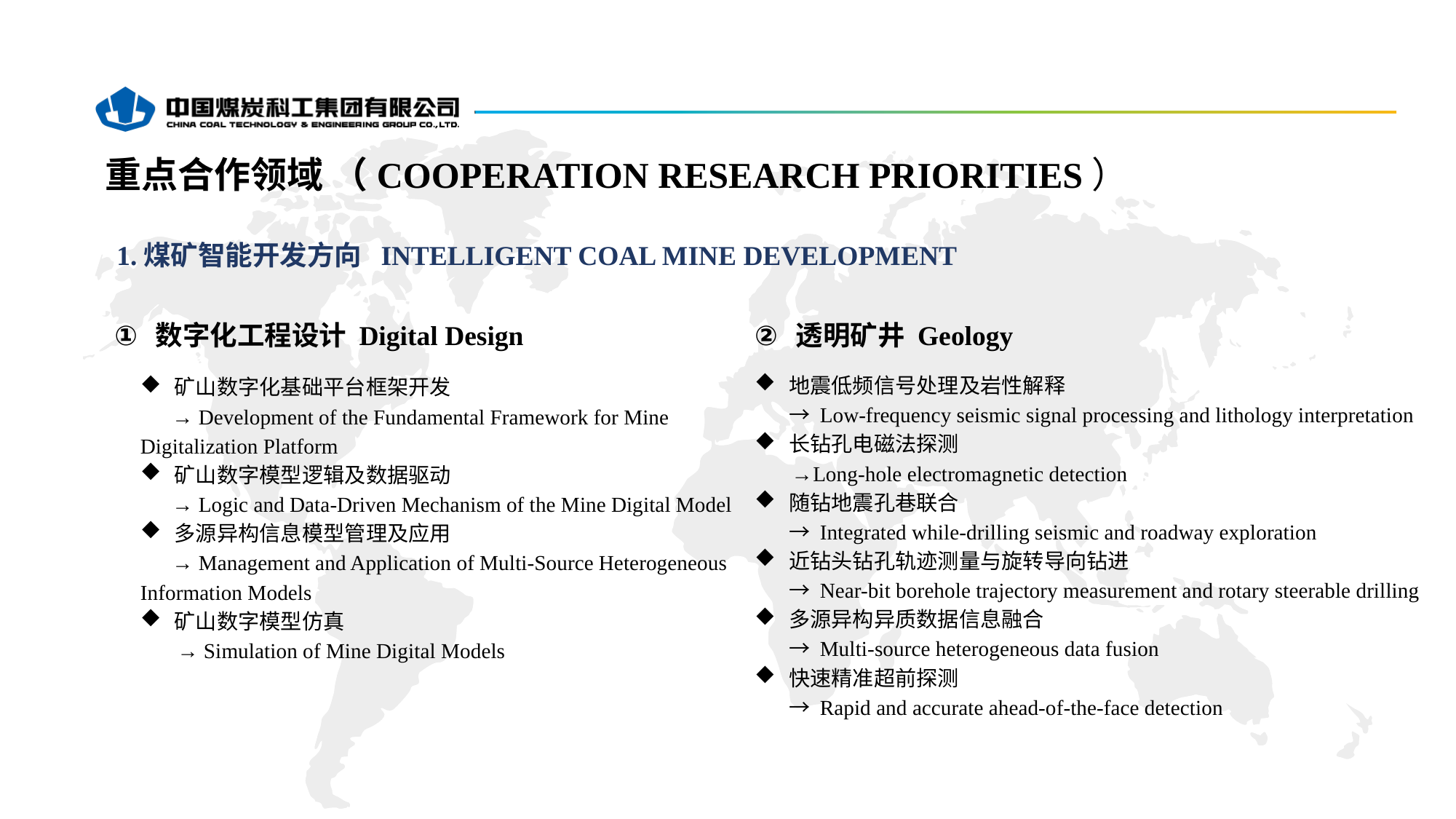

重点合作领域 （COOPERATION RESEARCH PRIORITIES）
1.煤矿智能开发方向  INTELLIGENT COAL MINE DEVELOPMENT
数字化工程设计 Digital Design
透明矿井 Geology
地震低频信号处理及岩性解释
→ Low-frequency seismic signal processing and lithology interpretation
长钻孔电磁法探测
       →Long-hole electromagnetic detection
随钻地震孔巷联合
→ Integrated while-drilling seismic and roadway exploration
近钻头钻孔轨迹测量与旋转导向钻进
→ Near-bit borehole trajectory measurement and rotary steerable drilling
多源异构异质数据信息融合
→ Multi-source heterogeneous data fusion
快速精准超前探测
→ Rapid and accurate ahead-of-the-face detection
矿山数字化基础平台框架开发
      → Development of the Fundamental Framework for Mine Digitalization Platform
矿山数字模型逻辑及数据驱动
      → Logic and Data-Driven Mechanism of the Mine Digital Model
多源异构信息模型管理及应用
      → Management and Application of Multi-Source Heterogeneous Information Models
矿山数字模型仿真
       → Simulation of Mine Digital Models